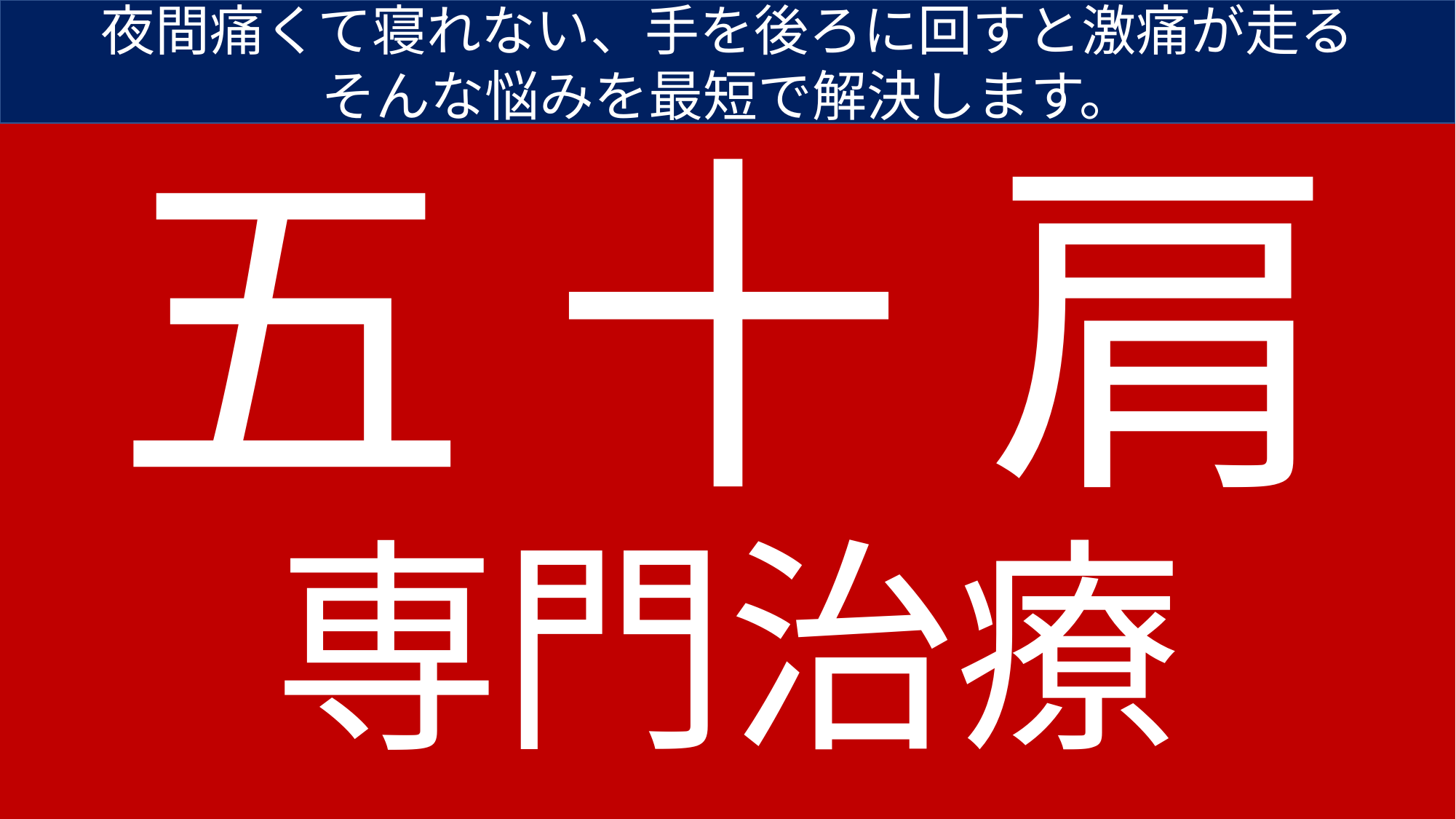

夜間痛くて寝れない、手を後ろに回すと激痛が走る
そんな悩みを最短で解決します。
# 五 十 肩 専門治療